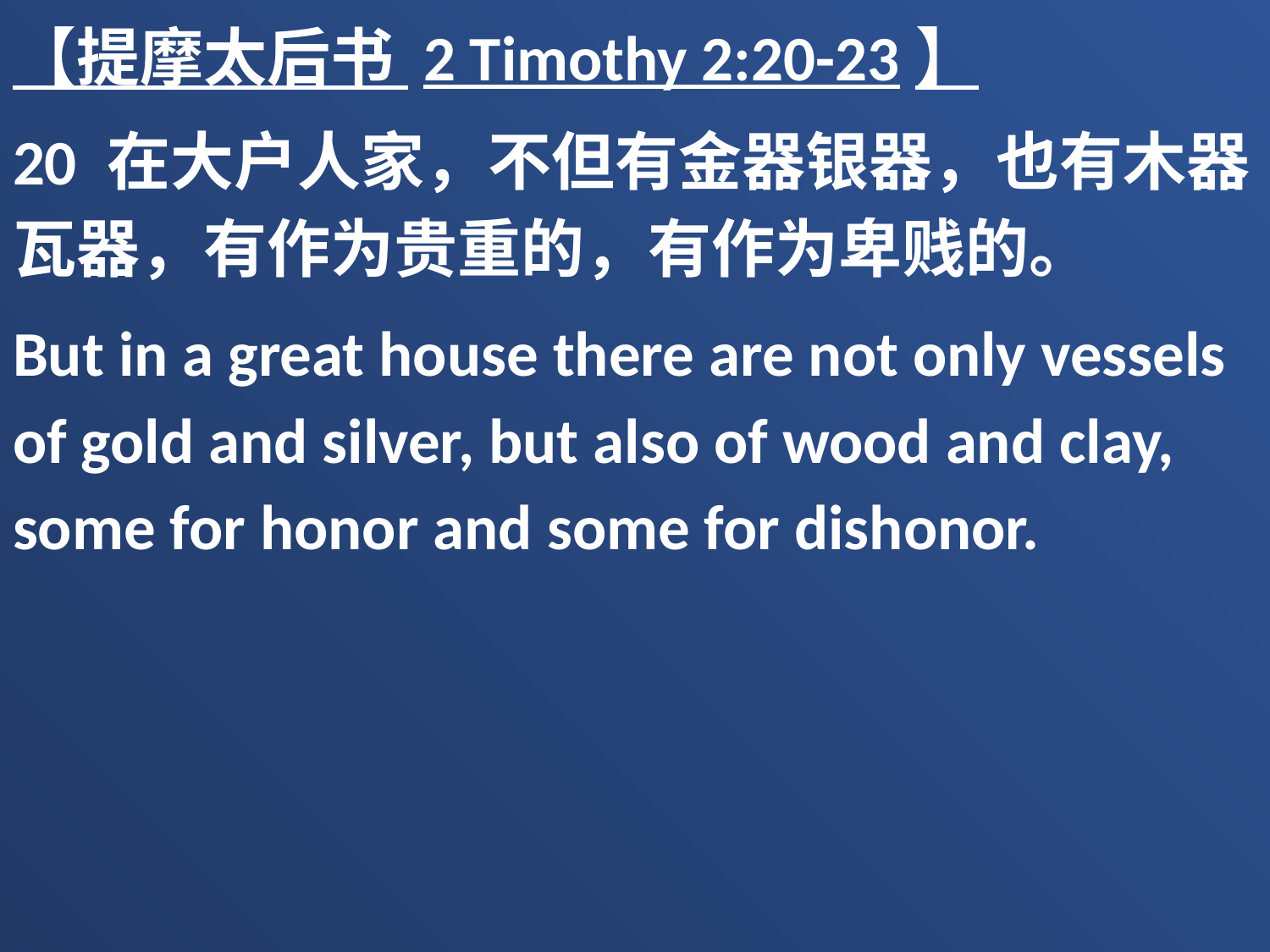

【提摩太后书 2 Timothy 2:20-23】
20 在大户人家，不但有金器银器，也有木器瓦器，有作为贵重的，有作为卑贱的。
But in a great house there are not only vessels of gold and silver, but also of wood and clay, some for honor and some for dishonor.